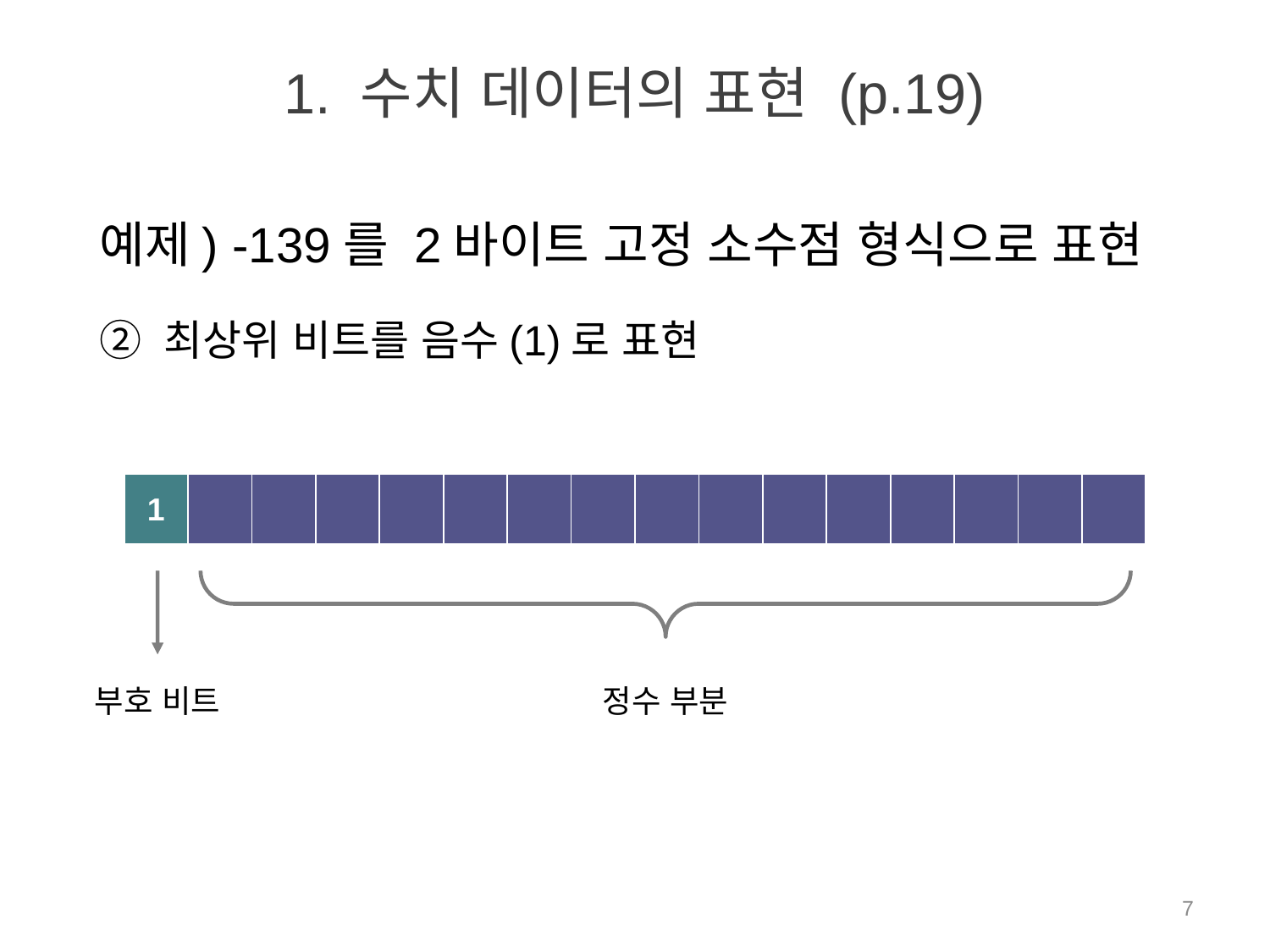

# 1. 수치 데이터의 표현 (p.19)

예제) -139를 2바이트 고정 소수점 형식으로 표현
② 최상위 비트를 음수(1)로 표현
| 1 |  |  |  |  |  |  |  |  |  |  |  |  |  |  |  |
| --- | --- | --- | --- | --- | --- | --- | --- | --- | --- | --- | --- | --- | --- | --- | --- |
정수 부분
부호 비트
7